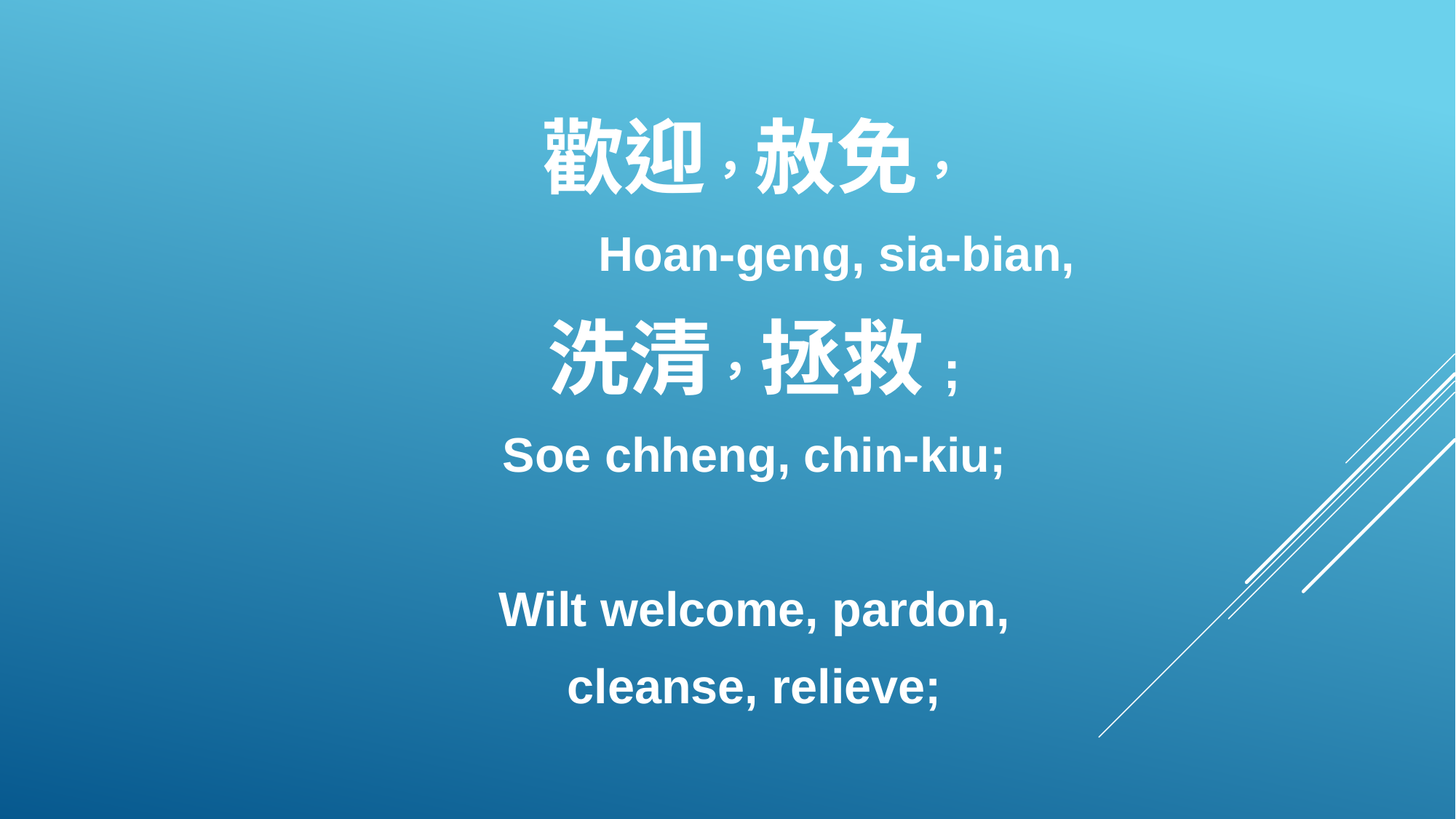

歡迎，赦免，
                               Hoan-geng, sia-bian,
洗清，拯救;
Soe chheng, chin-kiu;

Wilt welcome, pardon,
cleanse, relieve;